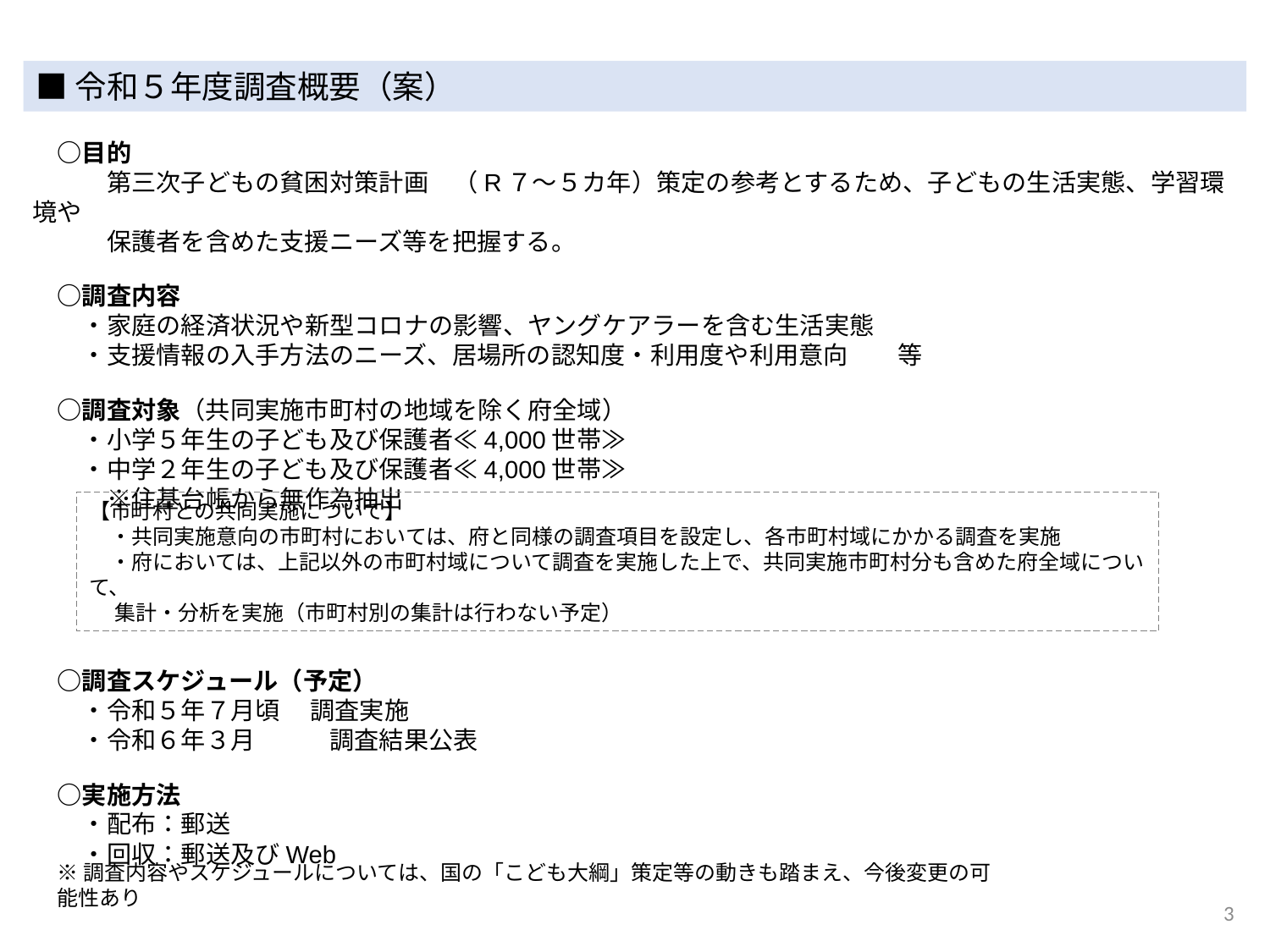

■令和５年度調査概要（案）
　○目的
　　　第三次子どもの貧困対策計画　（R７～５カ年）策定の参考とするため、子どもの生活実態、学習環境や
　　　保護者を含めた支援ニーズ等を把握する。

　○調査内容
　　・家庭の経済状況や新型コロナの影響、ヤングケアラーを含む生活実態
　　・支援情報の入手方法のニーズ、居場所の認知度・利用度や利用意向　　等

　○調査対象（共同実施市町村の地域を除く府全域）
　　・小学５年生の子ども及び保護者≪4,000世帯≫
　　・中学２年生の子ども及び保護者≪4,000世帯≫
　　　※住基台帳から無作為抽出

　○調査スケジュール（予定）
　　・令和５年７月頃　 調査実施
　　・令和６年３月　　　調査結果公表

　○実施方法
　　・配布：郵送
　　・回収：郵送及びWeb

【市町村との共同実施について】
　・共同実施意向の市町村においては、府と同様の調査項目を設定し、各市町村域にかかる調査を実施
　・府においては、上記以外の市町村域について調査を実施した上で、共同実施市町村分も含めた府全域について、
　 集計・分析を実施（市町村別の集計は行わない予定）
※調査内容やスケジュールについては、国の「こども大綱」策定等の動きも踏まえ、今後変更の可能性あり
3